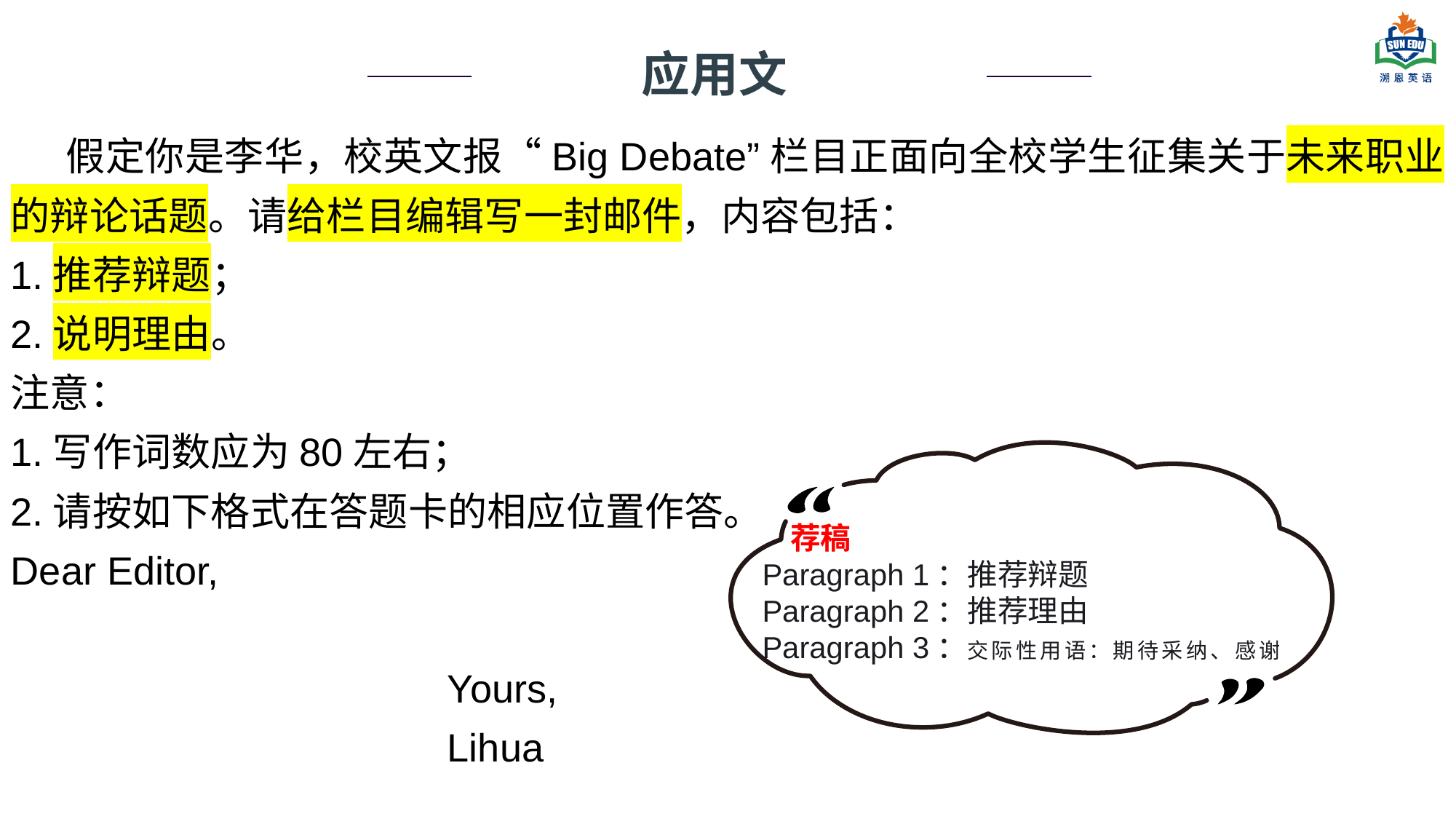

应用文
     假定你是李华，校英文报“Big Debate”栏目正面向全校学生征集关于未来职业的辩论话题。请给栏目编辑写一封邮件，内容包括：
1.推荐辩题；
2.说明理由。
注意：
1.写作词数应为80左右；
2.请按如下格式在答题卡的相应位置作答。
Dear Editor,

Yours,
Lihua

   荐稿
Paragraph 1：推荐辩题
Paragraph 2：推荐理由
Paragraph 3：交际性用语：期待采纳、感谢